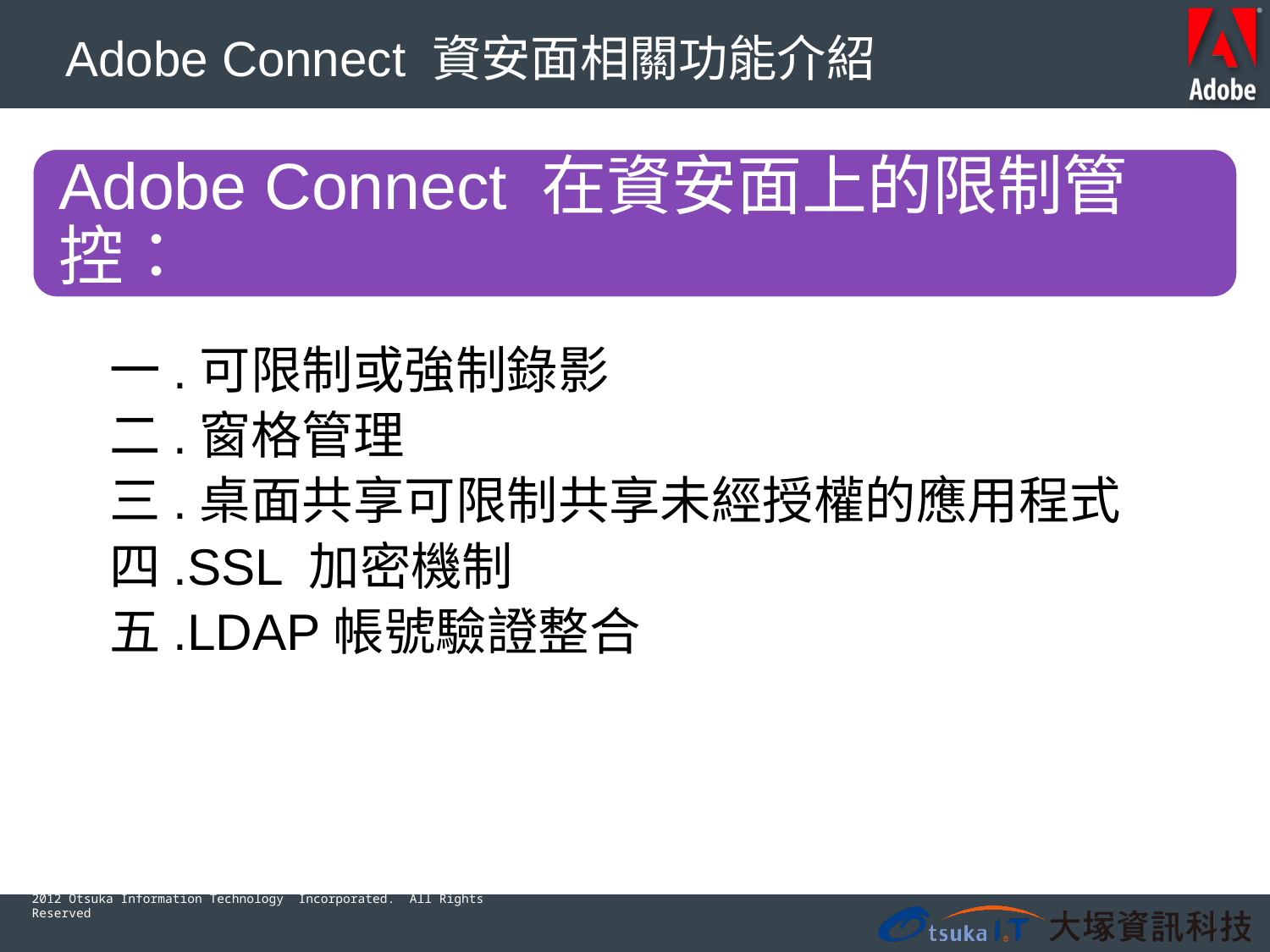

# Adobe Connect 資安面相關功能介紹
Adobe Connect 在資安面上的限制管控：
一.可限制或強制錄影
二.窗格管理
三.桌面共享可限制共享未經授權的應用程式
四.SSL 加密機制
五.LDAP帳號驗證整合